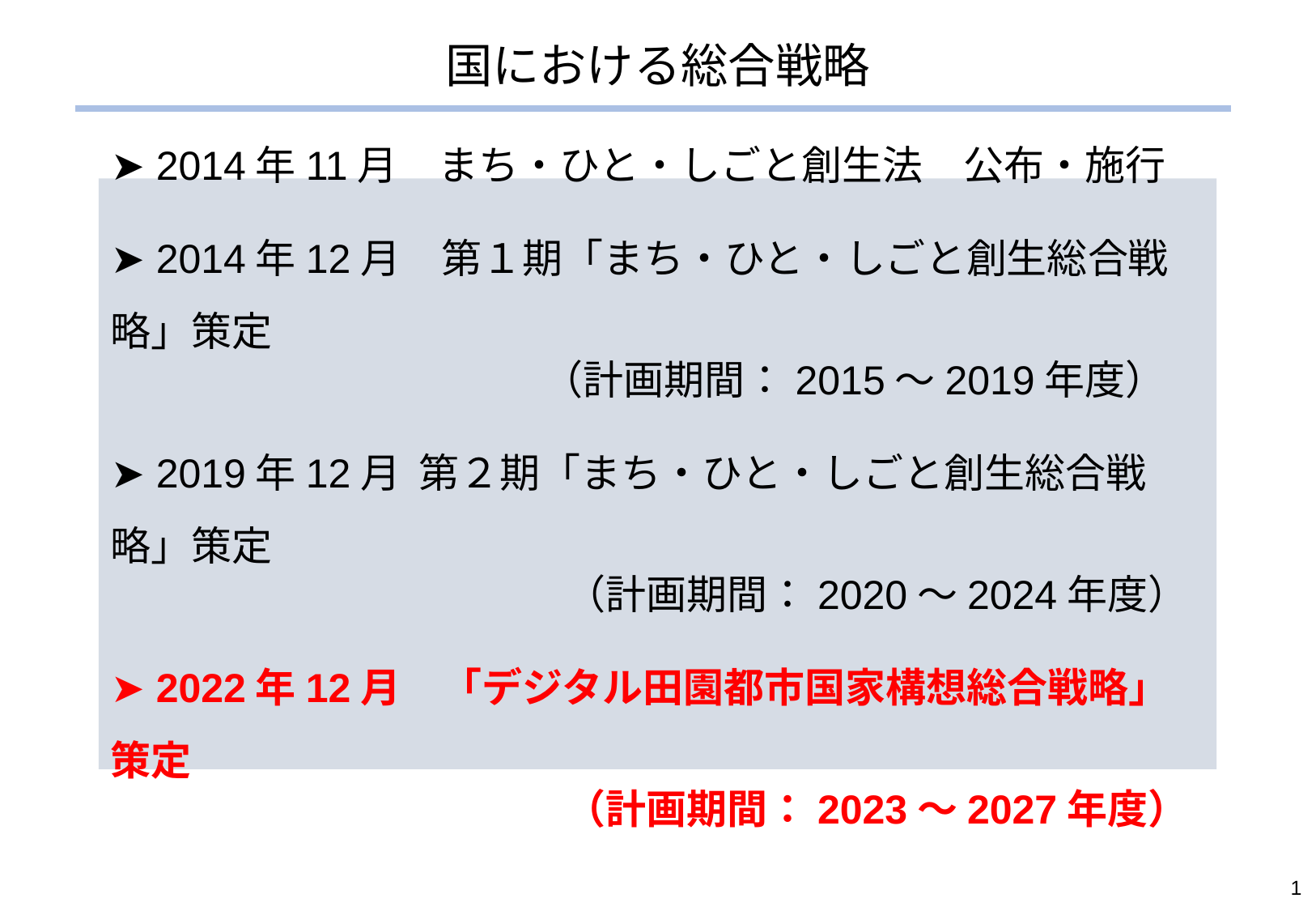

国における総合戦略
➤ 2014年11月　まち・ひと・しごと創生法　公布・施行
➤ 2014年12月　第１期「まち・ひと・しごと創生総合戦略」策定
　　　　　　　　　　   （計画期間：2015～2019年度）
➤ 2019年12月  第２期「まち・ひと・しごと創生総合戦略」策定
　　　　　　　　　　　 （計画期間：2020～2024年度）
➤ 2022年12月　「デジタル田園都市国家構想総合戦略」策定
　　　　　　　　　　　 （計画期間：2023～2027年度）
1